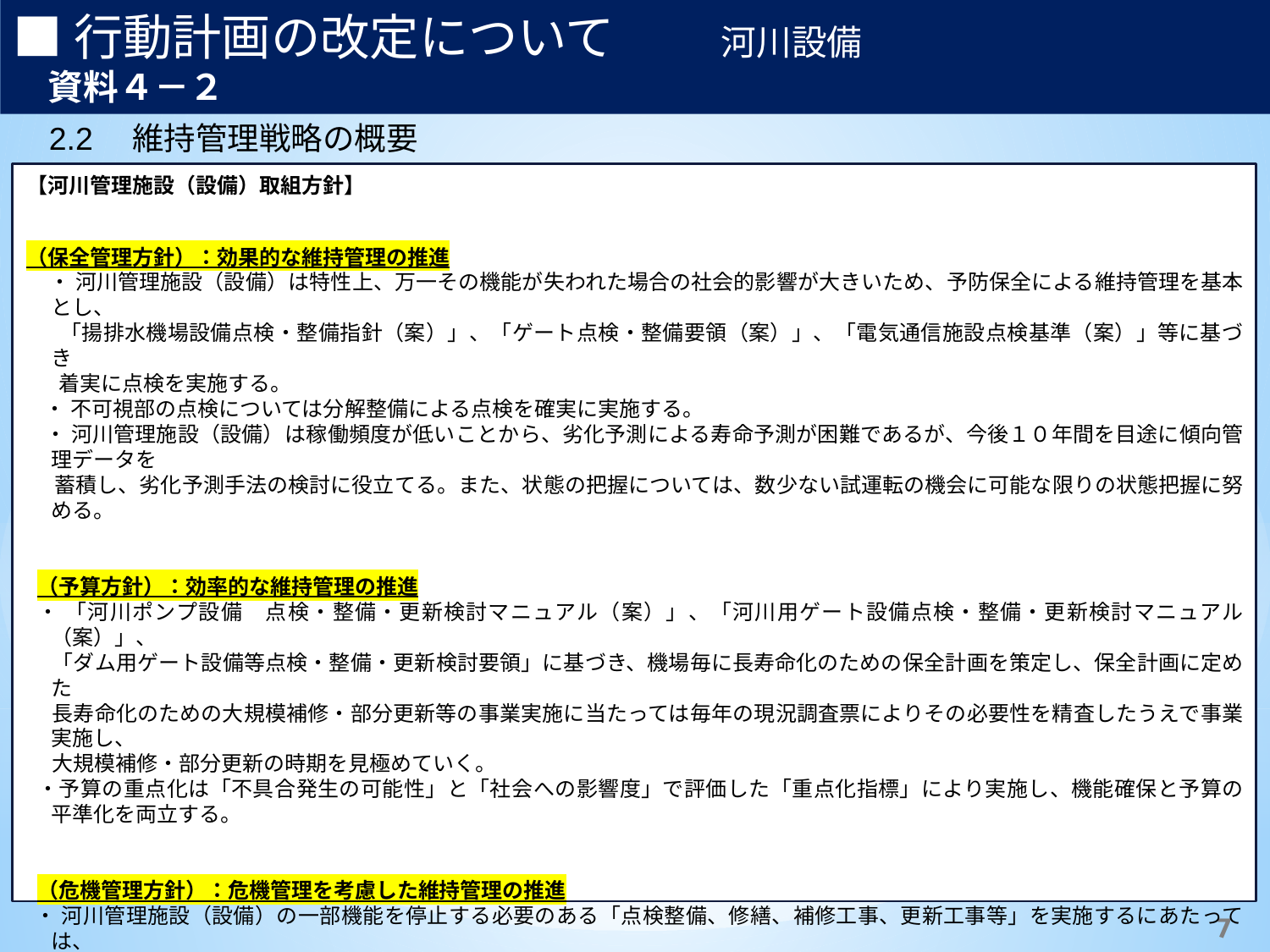

■行動計画の改定について　　　河川設備　　　　　　　　　　　　資料４－２
2.2　維持管理戦略の概要

【河川管理施設（設備）取組方針】

（保全管理方針）：効果的な維持管理の推進
  ・ 河川管理施設（設備）は特性上、万一その機能が失われた場合の社会的影響が大きいため、予防保全による維持管理を基本とし、
    「揚排水機場設備点検・整備指針（案）」、「ゲート点検・整備要領（案）」、「電気通信施設点検基準（案）」等に基づき
    着実に点検を実施する。
 ・ 不可視部の点検については分解整備による点検を確実に実施する。
 ・ 河川管理施設（設備）は稼働頻度が低いことから、劣化予測による寿命予測が困難であるが、今後１０年間を目途に傾向管理データを
   蓄積し、劣化予測手法の検討に役立てる。また、状態の把握については、数少ない試運転の機会に可能な限りの状態把握に努める。

（予算方針）：効率的な維持管理の推進
・ 「河川ポンプ設備　点検・整備・更新検討マニュアル（案）」、「河川用ゲート設備点検・整備・更新検討マニュアル（案）」、
  「ダム用ゲート設備等点検・整備・更新検討要領」に基づき、機場毎に長寿命化のための保全計画を策定し、保全計画に定めた
  長寿命化のための大規模補修・部分更新等の事業実施に当たっては毎年の現況調査票によりその必要性を精査したうえで事業実施し、
  大規模補修・部分更新の時期を見極めていく。
・予算の重点化は「不具合発生の可能性」と「社会への影響度」で評価した「重点化指標」により実施し、機能確保と予算の平準化を両立する。

（危機管理方針）：危機管理を考慮した維持管理の推進
・ 河川管理施設（設備）の一部機能を停止する必要のある「点検整備、修繕、補修工事、更新工事等」を実施するにあたっては、
  出水期を避けるのはもちろんのこと、非出水期であって過去の稼働実績等も考慮し、機能停止を最小限に留めるなど、危機管理の観点を
  前提に取り組む。
　　また、津波で閉鎖が必要となる水門等の「点検整備、修繕、補修工事、更新工事等」についても、津波発生時に閉鎖が可能となるように
  仮設や工期及び方法を検討する。設備の形式上、万が一機能を維持したまま大規模な長寿命化工事等が不可能な場合は、
  実施可能な最善の長寿命化策を実施しながら、三大水門と同様に新たな施設への移行も検討する。
7